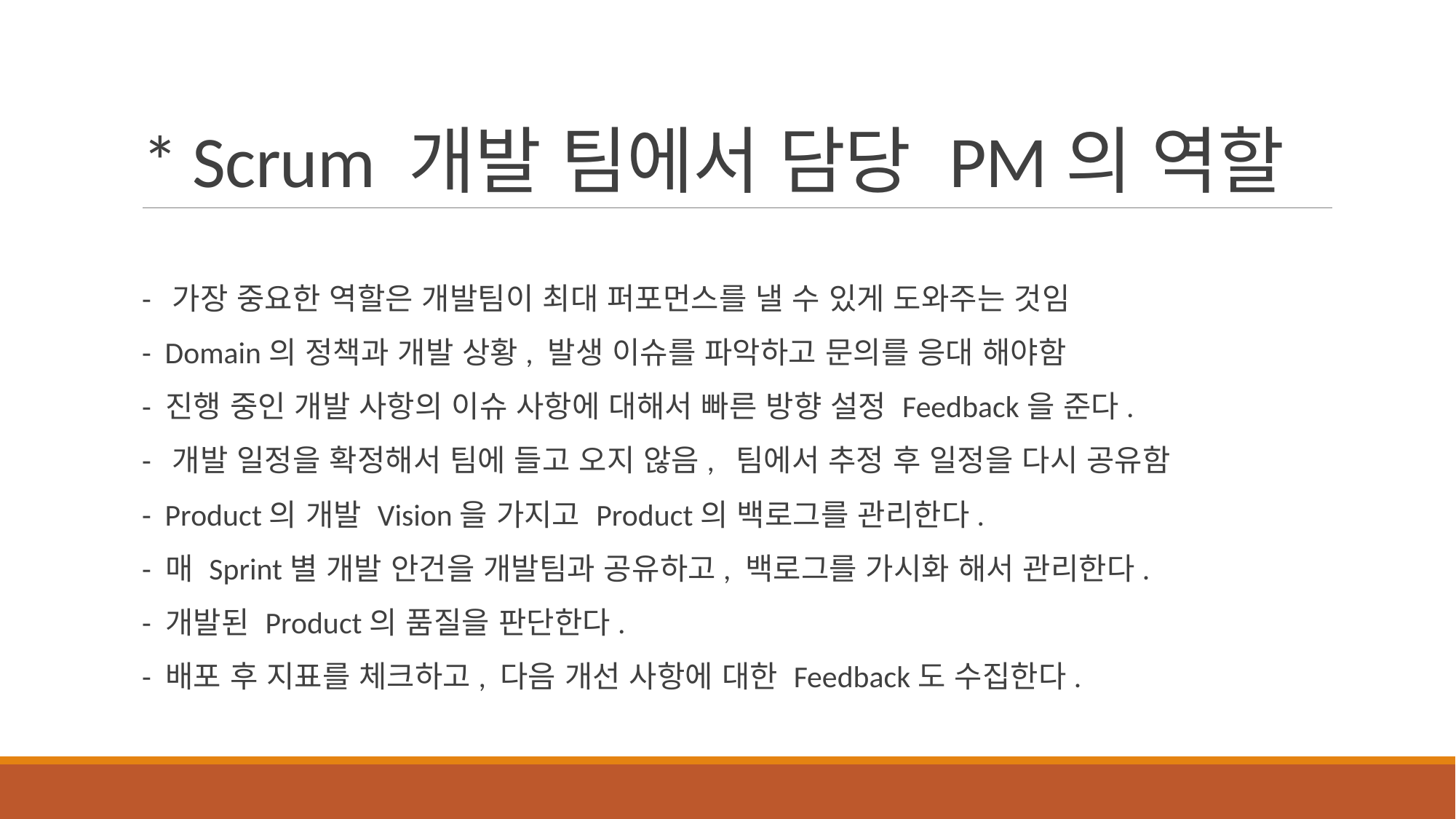

# * Scrum 개발 팀에서 담당 PM의 역할

-  가장 중요한 역할은 개발팀이 최대 퍼포먼스를 낼 수 있게 도와주는 것임
-  Domain의 정책과 개발 상황, 발생 이슈를 파악하고 문의를 응대 해야함
- 진행 중인 개발 사항의 이슈 사항에 대해서 빠른 방향 설정 Feedback을 준다.
-  개발 일정을 확정해서 팀에 들고 오지 않음,  팀에서 추정 후 일정을 다시 공유함
-  Product의 개발 Vision을 가지고 Product의 백로그를 관리한다.
- 매 Sprint별 개발 안건을 개발팀과 공유하고, 백로그를 가시화 해서 관리한다.
- 개발된 Product의 품질을 판단한다.
- 배포 후 지표를 체크하고, 다음 개선 사항에 대한 Feedback도 수집한다.